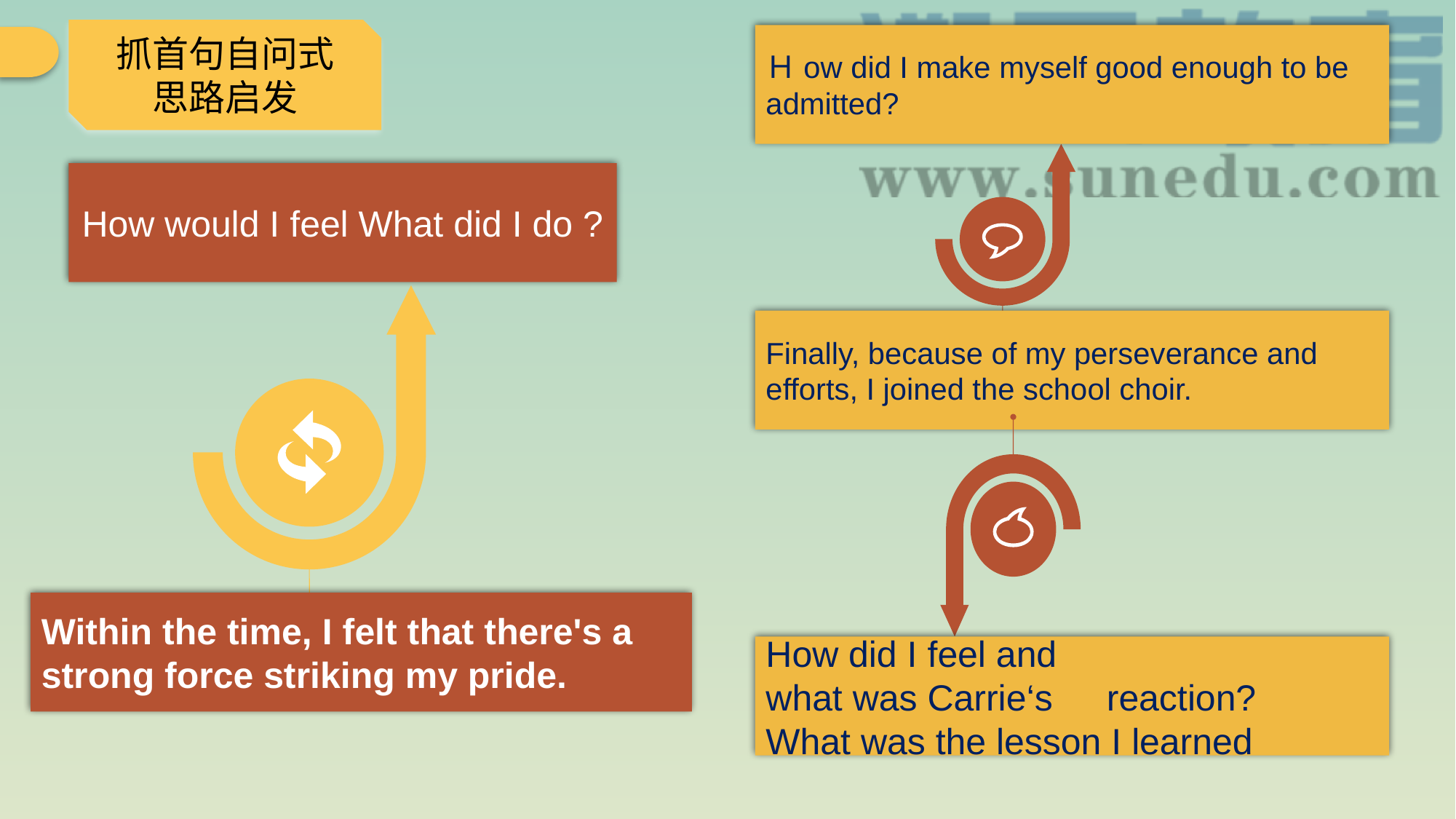

抓首句自问式
思路启发
Ｈow did I make myself good enough to be admitted?

How would I feel What did I do ?

Finally, because of my perseverance and efforts, I joined the school choir.

Within the time, I felt that there's a strong force striking my pride.
How did I feel and
what was Carrie‘s　reaction?
What was the lesson I learned